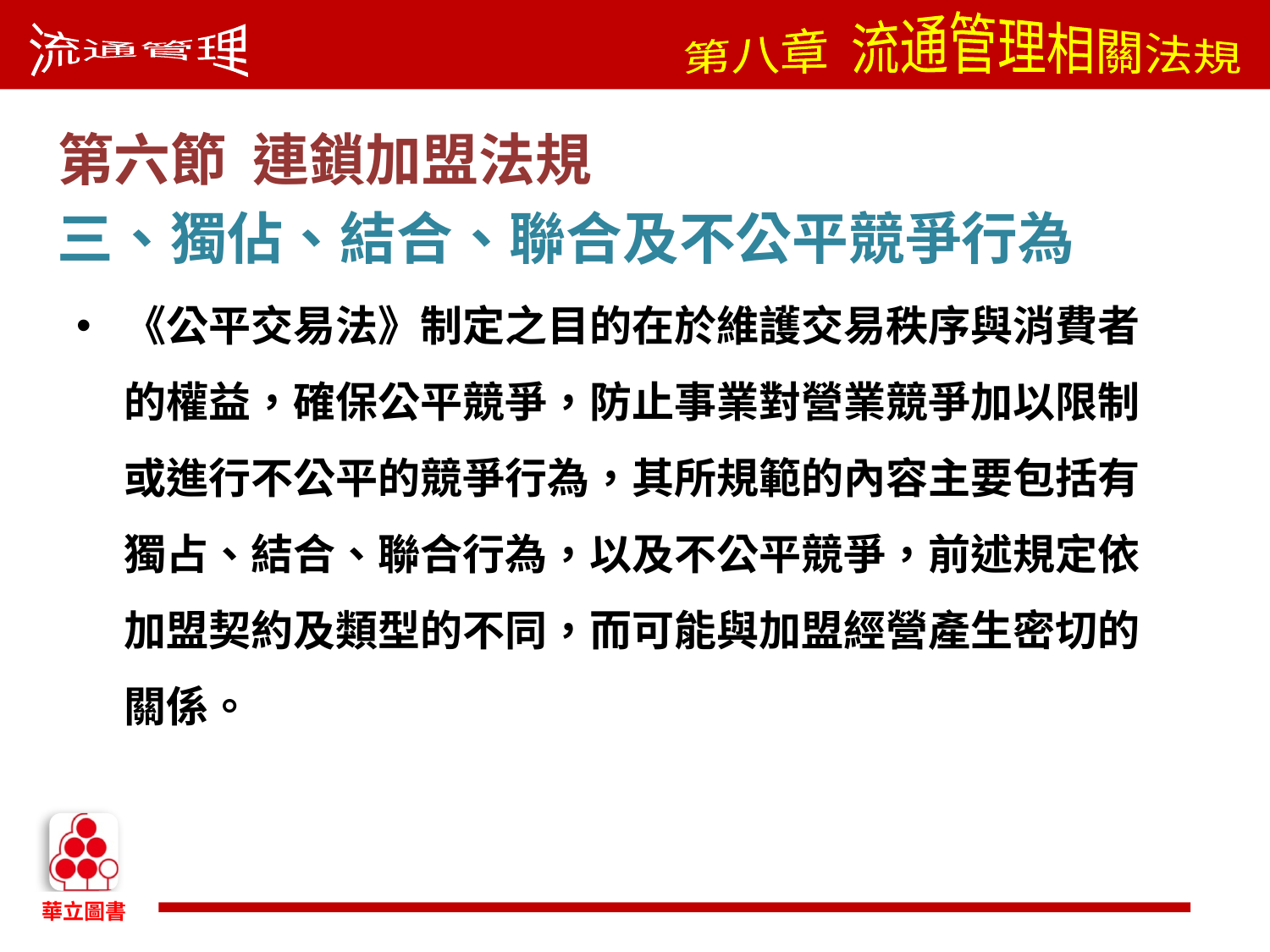

第六節  連鎖加盟法規
三、獨佔、結合、聯合及不公平競爭行為
《公平交易法》制定之目的在於維護交易秩序與消費者的權益，確保公平競爭，防止事業對營業競爭加以限制或進行不公平的競爭行為，其所規範的內容主要包括有獨占、結合、聯合行為，以及不公平競爭，前述規定依加盟契約及類型的不同，而可能與加盟經營產生密切的關係。